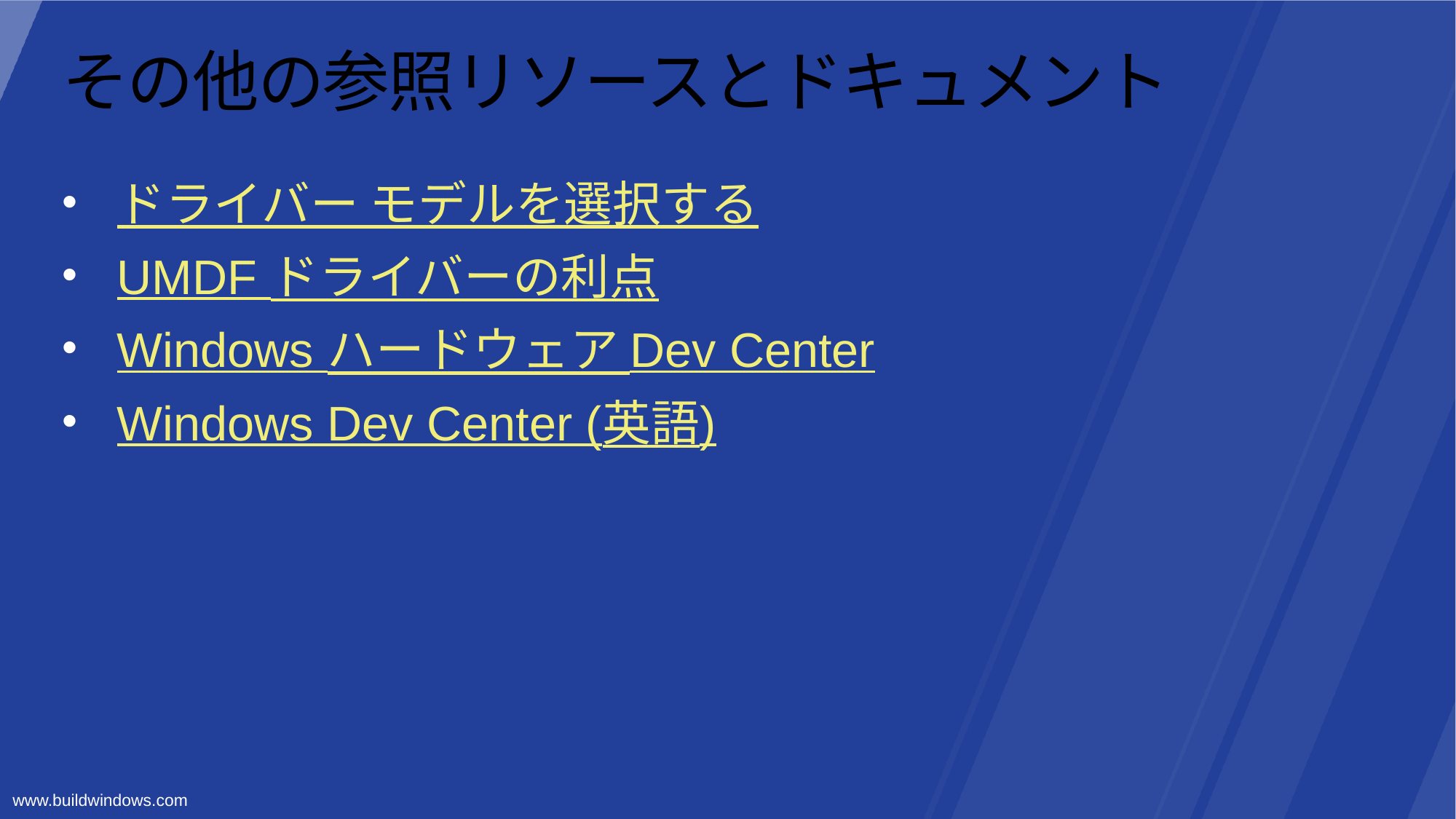

# その他の参照リソースとドキュメント
ドライバー モデルを選択する
UMDF ドライバーの利点
Windows ハードウェア Dev Center
Windows Dev Center (英語)